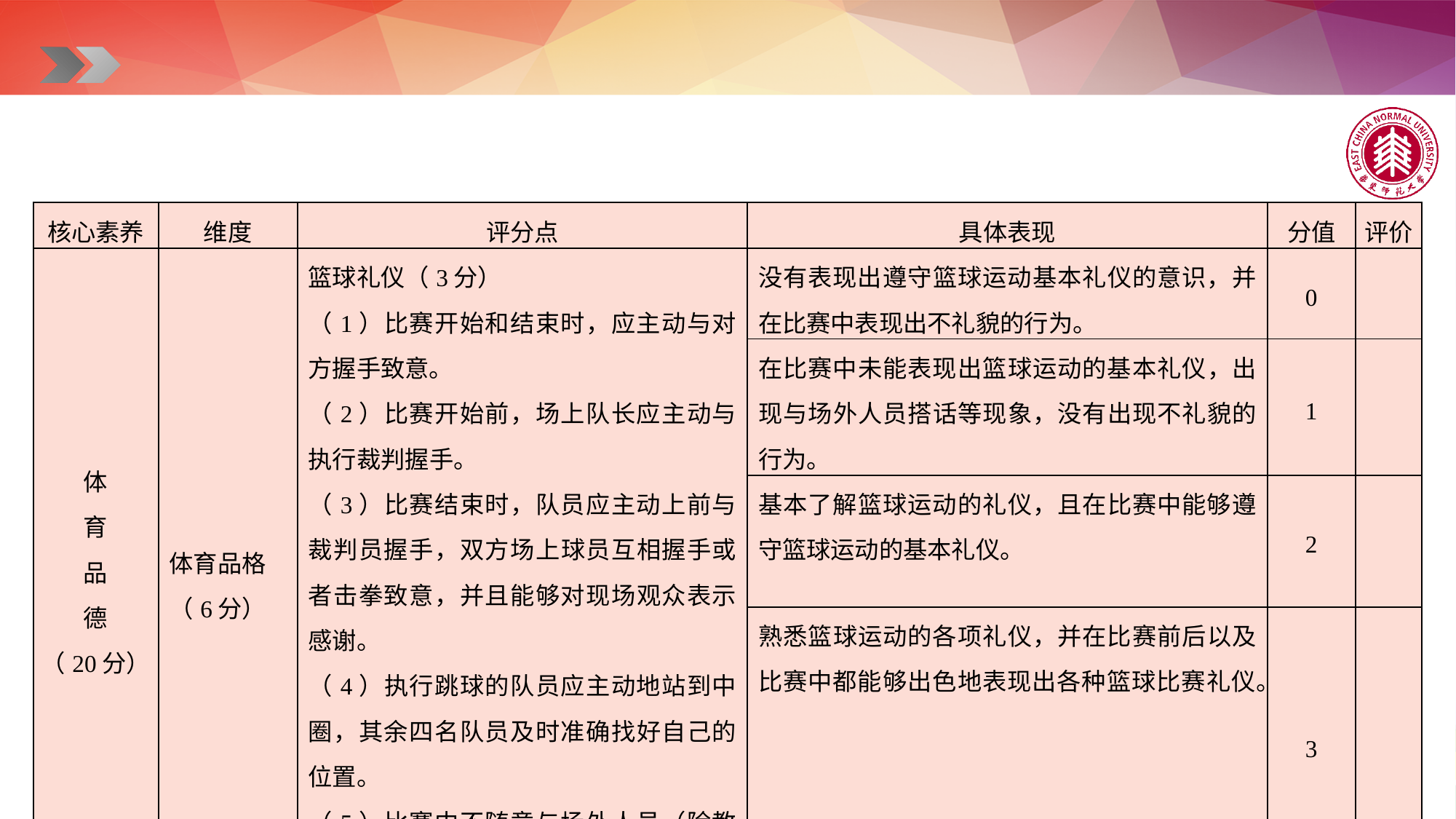

| 核心素养 | 维度 | 评分点 | 具体表现 | 分值 | 评价 |
| --- | --- | --- | --- | --- | --- |
| 体 育 品 德 （20分） | 体育品格 （6分） | 篮球礼仪（3分） （1）比赛开始和结束时，应主动与对方握手致意。 （2）比赛开始前，场上队长应主动与执行裁判握手。  （3）比赛结束时，队员应主动上前与裁判员握手，双方场上球员互相握手或者击拳致意，并且能够对现场观众表示感谢。 （4）执行跳球的队员应主动地站到中圈，其余四名队员及时准确找好自己的位置。 （5）比赛中不随意与场外人员（除教练员外）搭话、交谈、争论等。 | 没有表现出遵守篮球运动基本礼仪的意识，并在比赛中表现出不礼貌的行为。 | 0 |  |
|  |  |  | 在比赛中未能表现出篮球运动的基本礼仪，出现与场外人员搭话等现象，没有出现不礼貌的行为。 | 1 |  |
|  |  |  | 基本了解篮球运动的礼仪，且在比赛中能够遵守篮球运动的基本礼仪。 | 2 |  |
|  |  |  | 熟悉篮球运动的各项礼仪，并在比赛前后以及比赛中都能够出色地表现出各种篮球比赛礼仪。 | 3 |  |